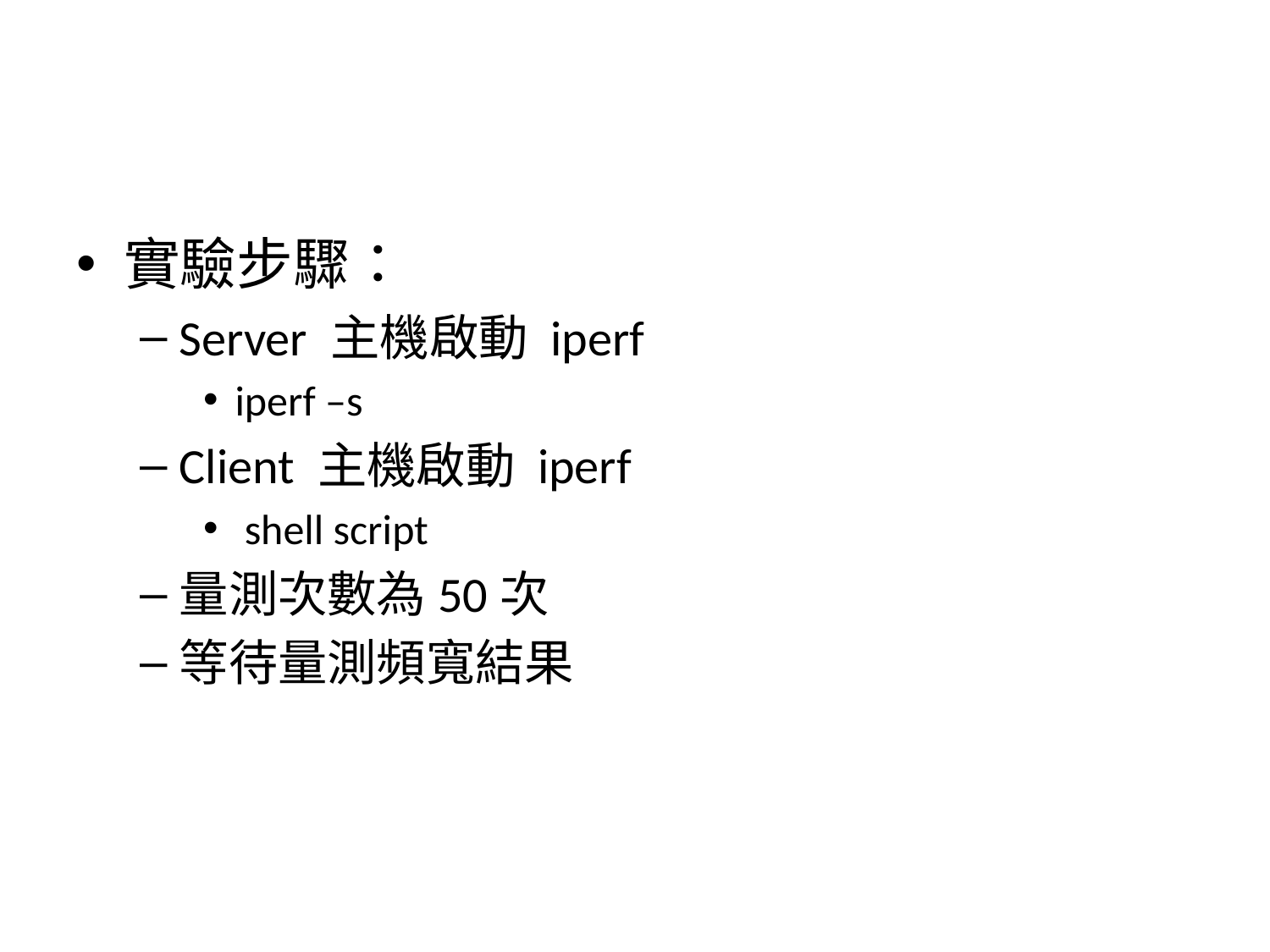

#
實驗步驟：
Server 主機啟動 iperf
iperf –s
Client 主機啟動 iperf
 shell script
量測次數為50次
等待量測頻寬結果